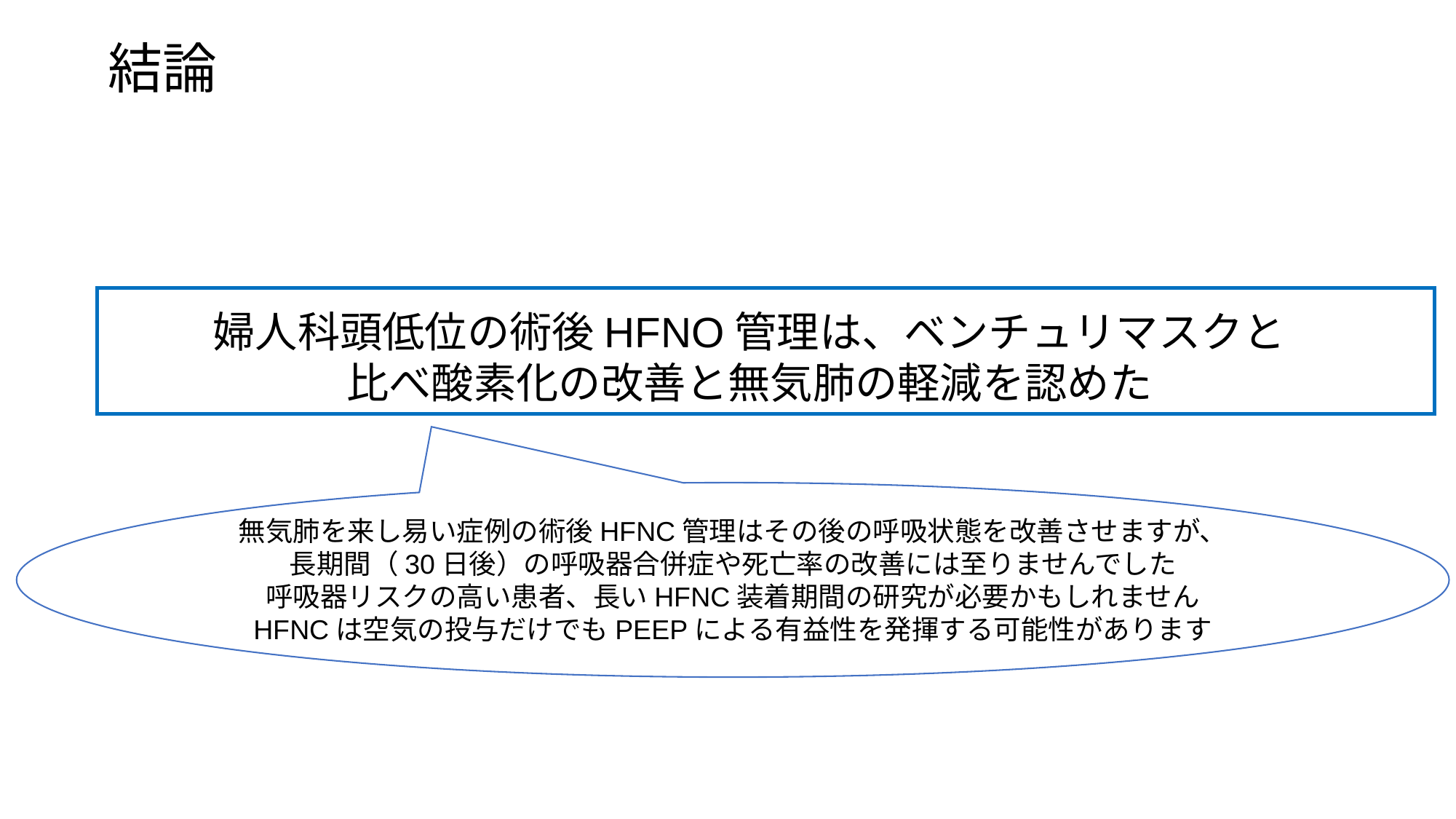

結論

婦人科頭低位の術後HFNO管理は、ベンチュリマスクと
比べ酸素化の改善と無気肺の軽減を認めた
無気肺を来し易い症例の術後HFNC管理はその後の呼吸状態を改善させますが、長期間（30日後）の呼吸器合併症や死亡率の改善には至りませんでした
呼吸器リスクの高い患者、長いHFNC装着期間の研究が必要かもしれません
HFNCは空気の投与だけでもPEEPによる有益性を発揮する可能性があります